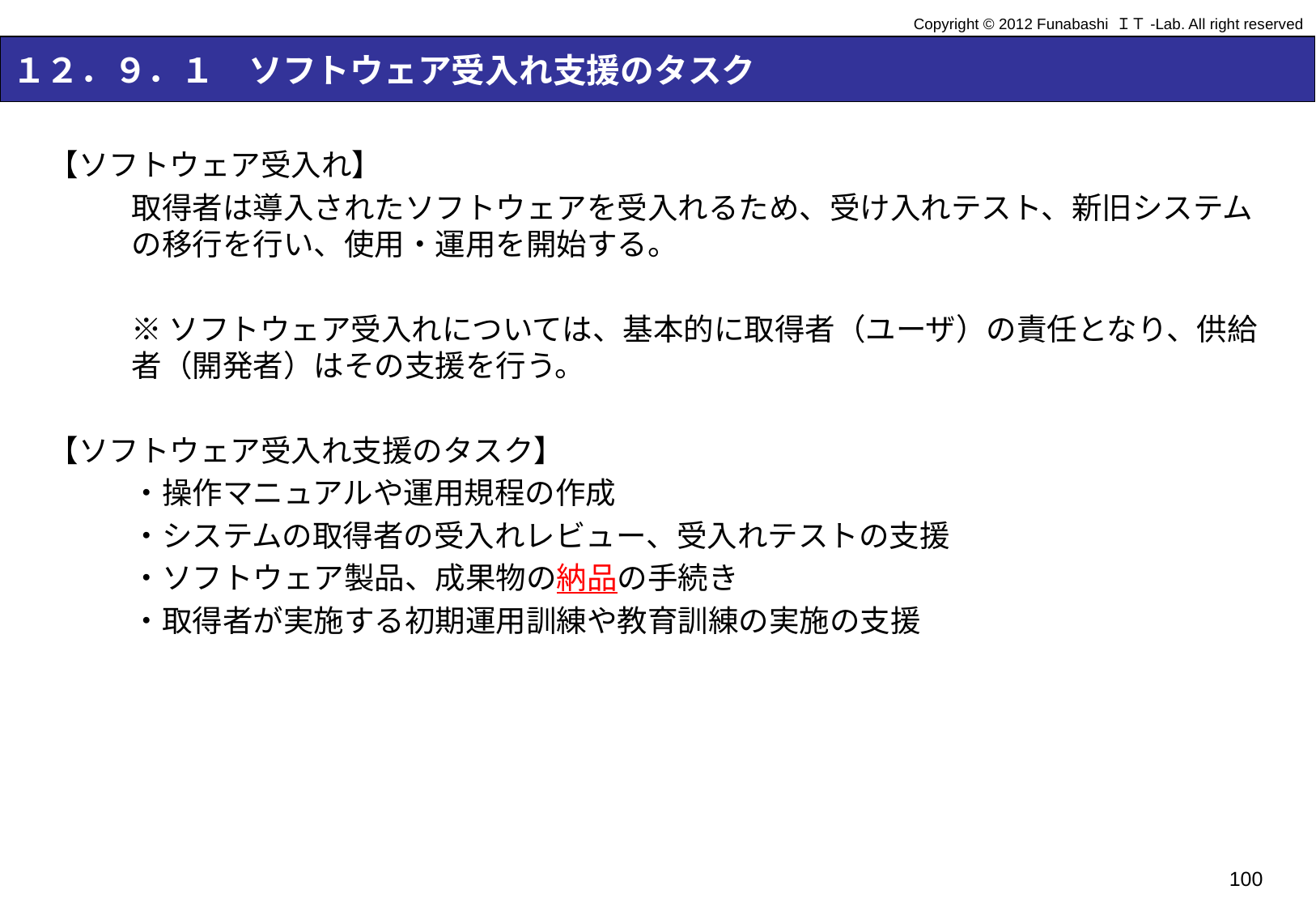

Copyright © 2012 Funabashi ＩＴ-Lab. All right reserved
# １２．９．１　ソフトウェア受入れ支援のタスク
【ソフトウェア受入れ】
取得者は導入されたソフトウェアを受入れるため、受け入れテスト、新旧システムの移行を行い、使用・運用を開始する。

※ソフトウェア受入れについては、基本的に取得者（ユーザ）の責任となり、供給者（開発者）はその支援を行う。

【ソフトウェア受入れ支援のタスク】
・操作マニュアルや運用規程の作成
・システムの取得者の受入れレビュー、受入れテストの支援
・ソフトウェア製品、成果物の納品の手続き
・取得者が実施する初期運用訓練や教育訓練の実施の支援
100